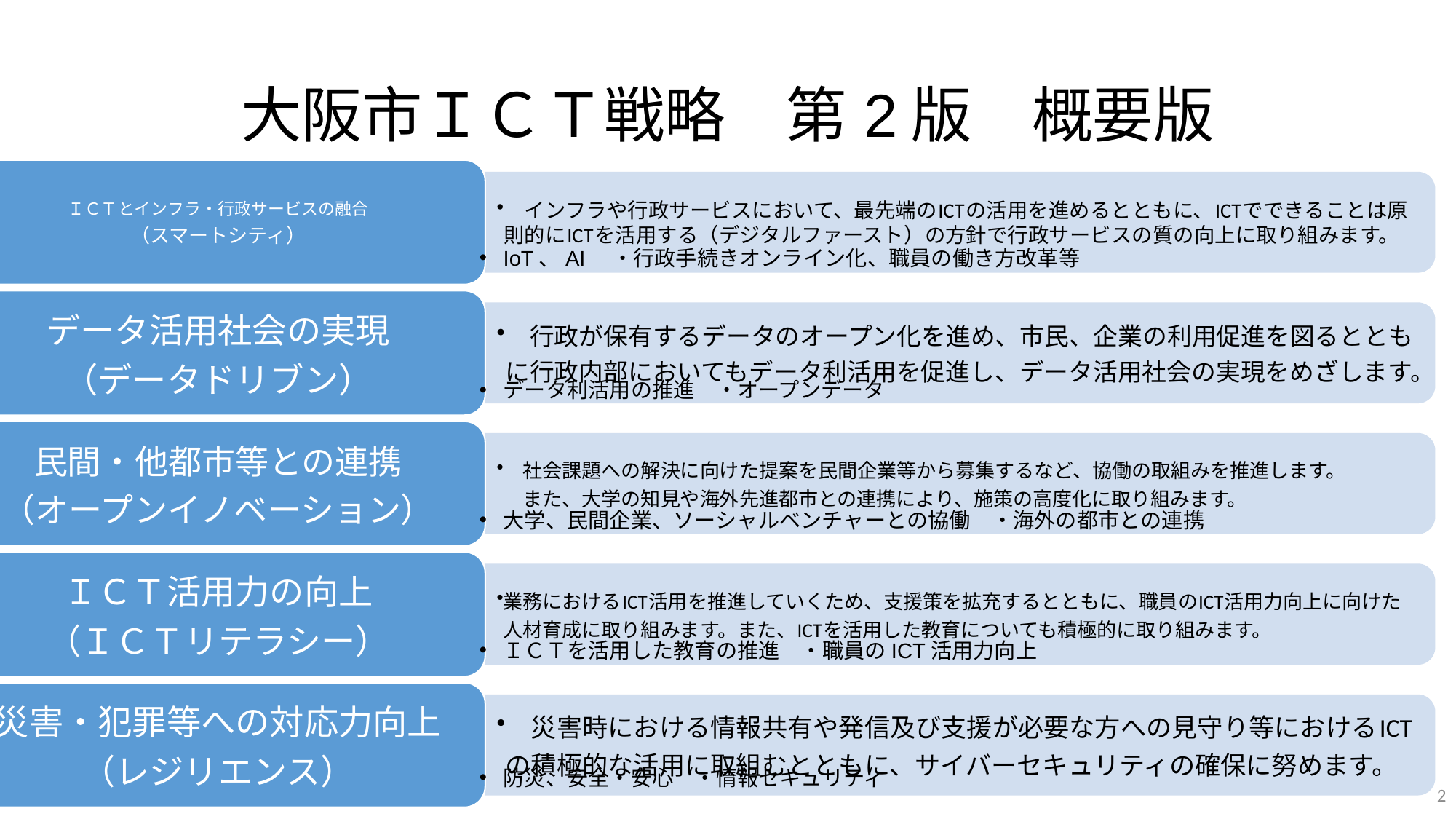

# 大阪市ＩＣＴ戦略　第2版　概要版
ＩＣＴとインフラ・行政サービスの融合
（スマートシティ）
　インフラや行政サービスにおいて、最先端のICTの活用を進めるとともに、ICTでできることは原則的にICTを活用する（デジタルファースト）の方針で行政サービスの質の向上に取り組みます。
データ活用社会の実現
（データドリブン）
民間・他都市等との連携
（オープンイノベーション）
　社会課題への解決に向けた提案を民間企業等から募集するなど、協働の取組みを推進します。
　また、大学の知見や海外先進都市との連携により、施策の高度化に取り組みます。
ＩＣＴ活用力の向上
（ＩＣＴリテラシー）
災害・犯罪等への対応力向上
（レジリエンス）
　災害時における情報共有や発信及び支援が必要な方への見守り等におけるICTの積極的な活用に取組むとともに、サイバーセキュリティの確保に努めます。
　行政が保有するデータのオープン化を進め、市民、企業の利用促進を図るとともに行政内部においてもデータ利活用を促進し、データ活用社会の実現をめざします。
業務におけるICT活用を推進していくため、支援策を拡充するとともに、職員のICT活用力向上に向けた人材育成に取り組みます。また、ICTを活用した教育についても積極的に取り組みます。
IoT、AI　・行政手続きオンライン化、職員の働き方改革等
データ利活用の推進　・オープンデータ
大学、民間企業、ソーシャルベンチャーとの協働　・海外の都市との連携
ＩＣＴを活用した教育の推進　・職員のICT活用力向上
防災、安全・安心　・情報セキュリティ
2